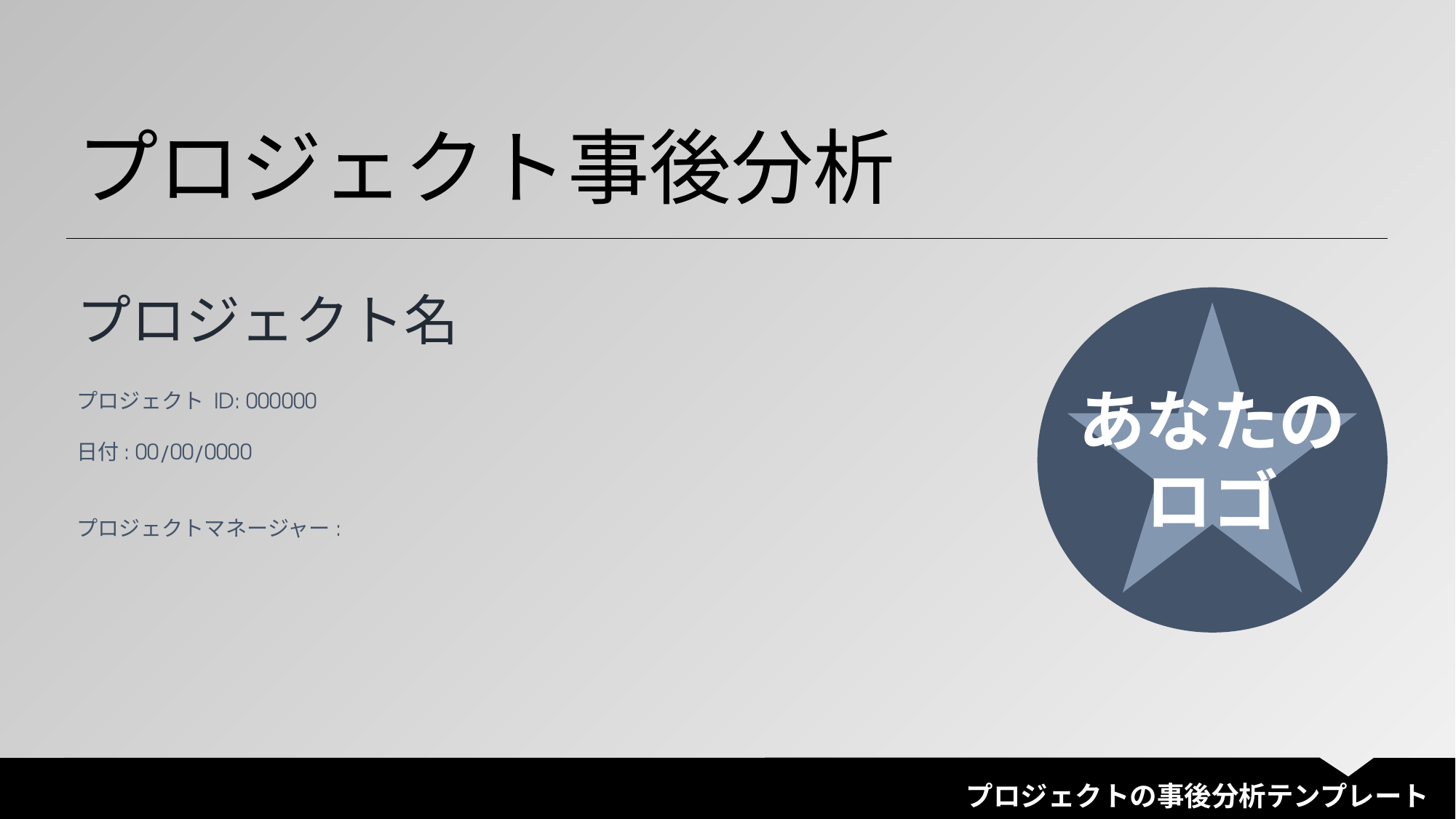

プロジェクト事後分析
プロジェクト名

プロジェクト ID: 000000

日付: 00/00/0000

プロジェクトマネージャー:

あなたの
ロゴ

プロジェクトの事後分析テンプレート